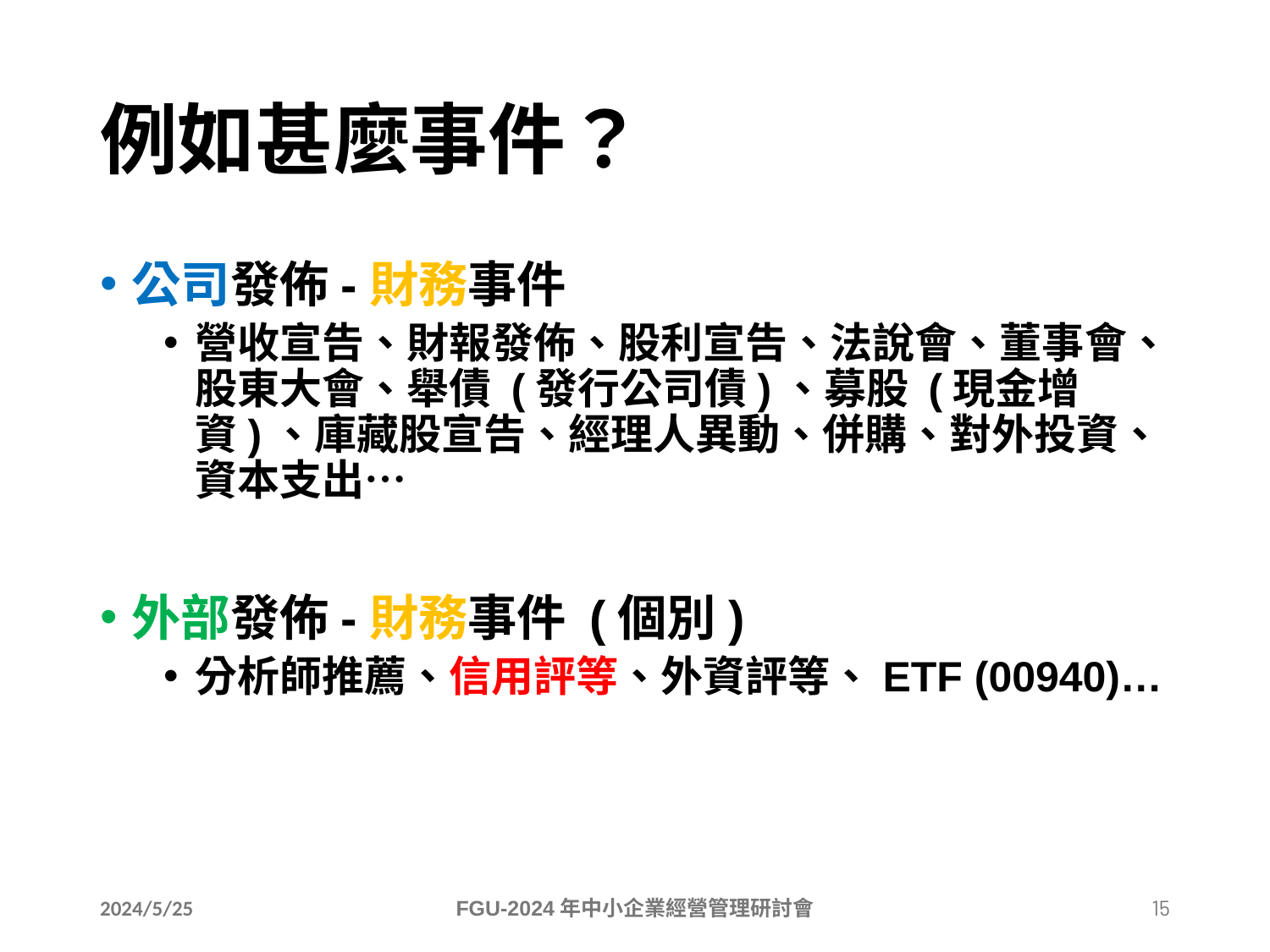

# 例如甚麼事件？
公司發佈-財務事件
營收宣告、財報發佈、股利宣告、法說會、董事會、股東大會、舉債 (發行公司債)、募股 (現金增資)、庫藏股宣告、經理人異動、併購、對外投資、資本支出…

外部發佈-財務事件 (個別)
分析師推薦、信用評等、外資評等、ETF (00940)…
2024/5/25
FGU-2024年中小企業經營管理研討會
15